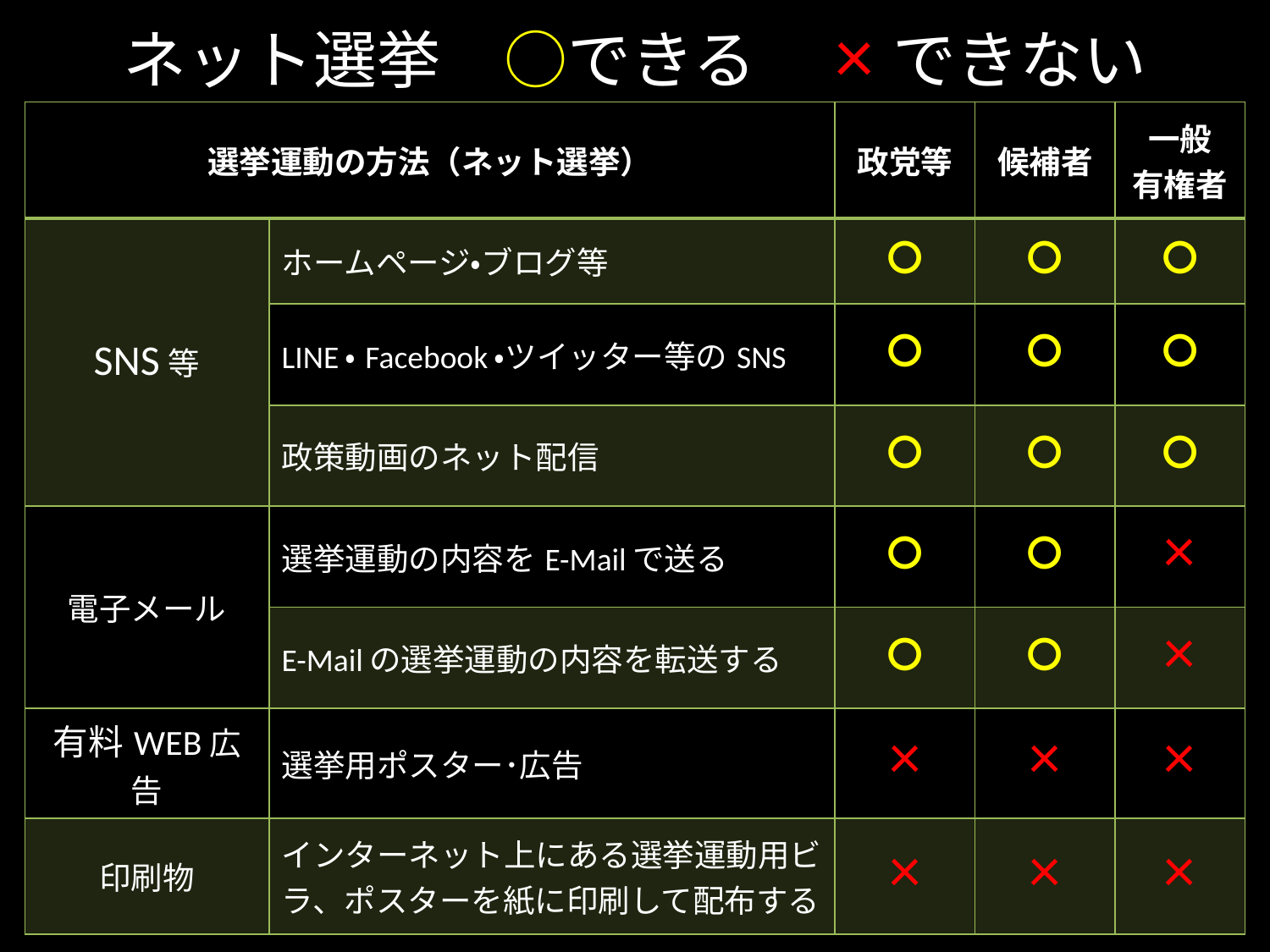

ネット選挙　○できる　×できない
| 選挙運動の方法（ネット選挙） |  | 政党等 | 候補者 | 一般 有権者 |
| --- | --- | --- | --- | --- |
| SNS等 | ホームページ・ブログ等 | ○ | ○ | ○ |
|  | LINE・Facebook・ツイッター等のSNS | ○ | ○ | ○ |
|  | 政策動画のネット配信 | ○ | ○ | ○ |
| 電子メール | 選挙運動の内容をE-Mailで送る | ○ | ○ | × |
|  | E-Mailの選挙運動の内容を転送する | ○ | ○ | × |
| 有料WEB広告 | 選挙用ポスター･広告 | × | × | × |
| 印刷物 | インターネット上にある選挙運動用ビラ、ポスターを紙に印刷して配布する | × | × | × |